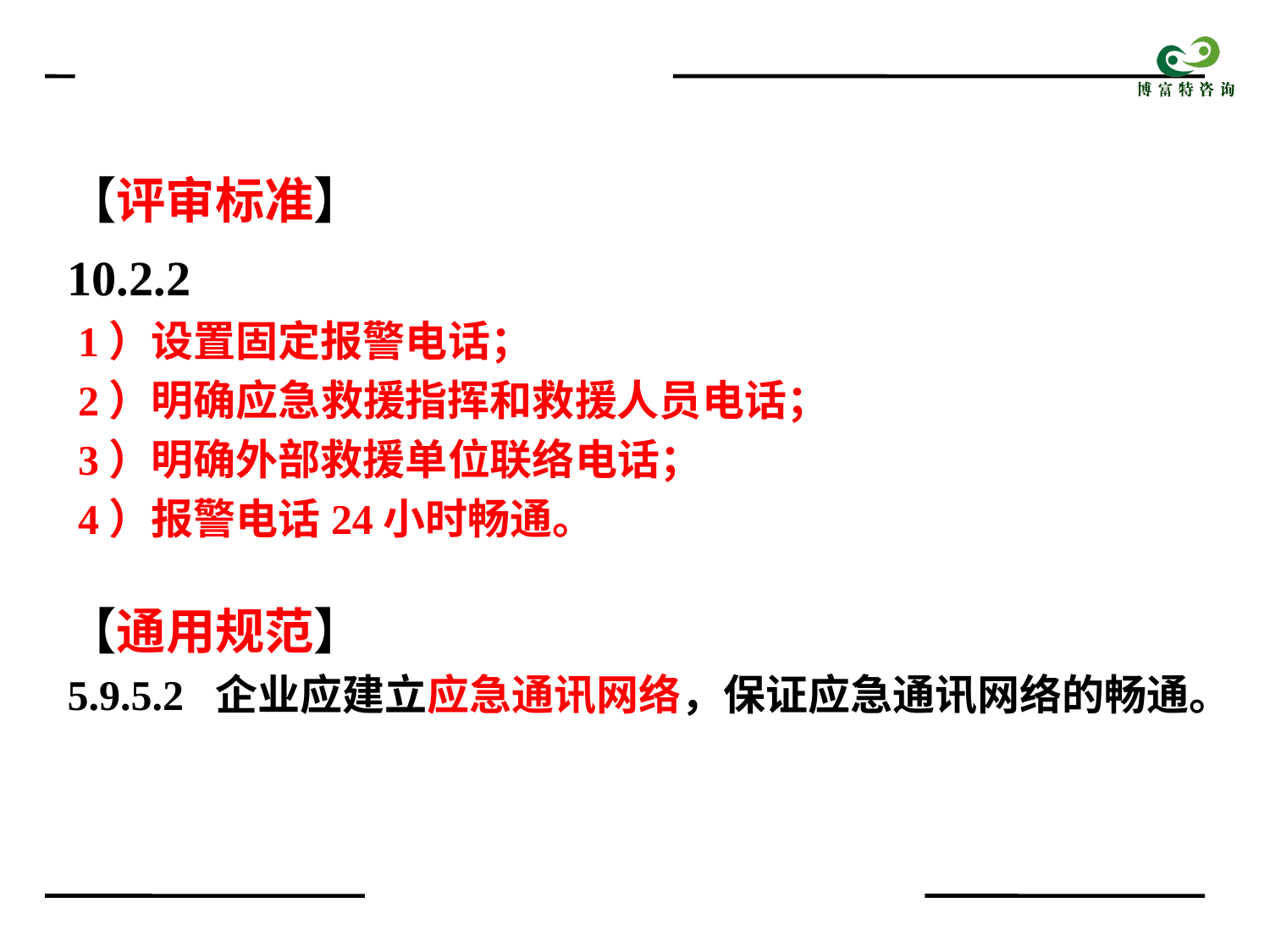

【评审标准】
10.2.2
 1）设置固定报警电话；
 2）明确应急救援指挥和救援人员电话；
 3）明确外部救援单位联络电话；
 4）报警电话24小时畅通。
【通用规范】
5.9.5.2  企业应建立应急通讯网络，保证应急通讯网络的畅通。